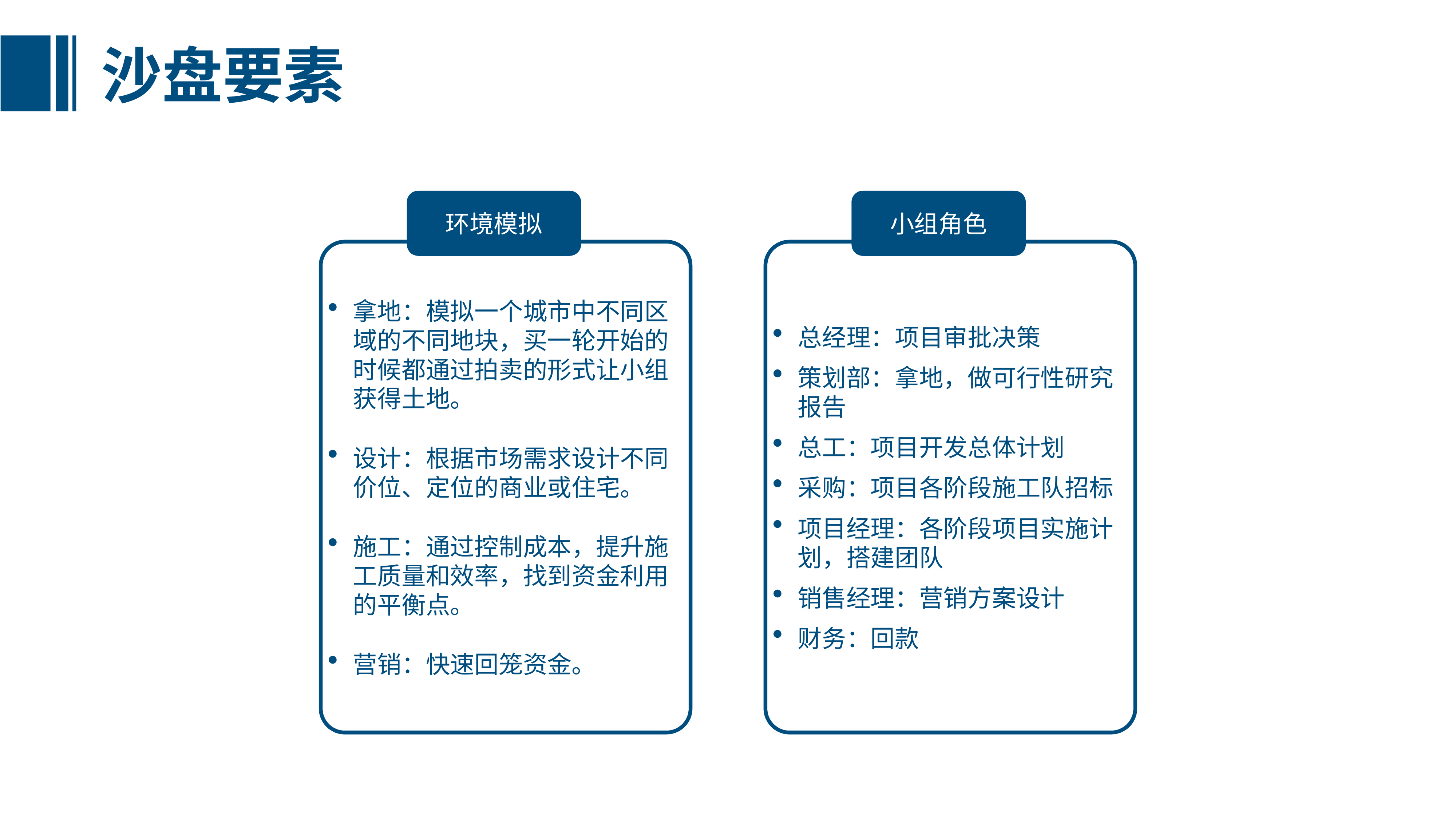

沙盘要素

环境模拟
小组角色
拿地：模拟一个城市中不同区域的不同地块，买一轮开始的时候都通过拍卖的形式让小组获得土地。
设计：根据市场需求设计不同价位、定位的商业或住宅。
施工：通过控制成本，提升施工质量和效率，找到资金利用的平衡点。
营销：快速回笼资金。
总经理：项目审批决策
策划部：拿地，做可行性研究报告
总工：项目开发总体计划
采购：项目各阶段施工队招标
项目经理：各阶段项目实施计划，搭建团队
销售经理：营销方案设计
财务：回款